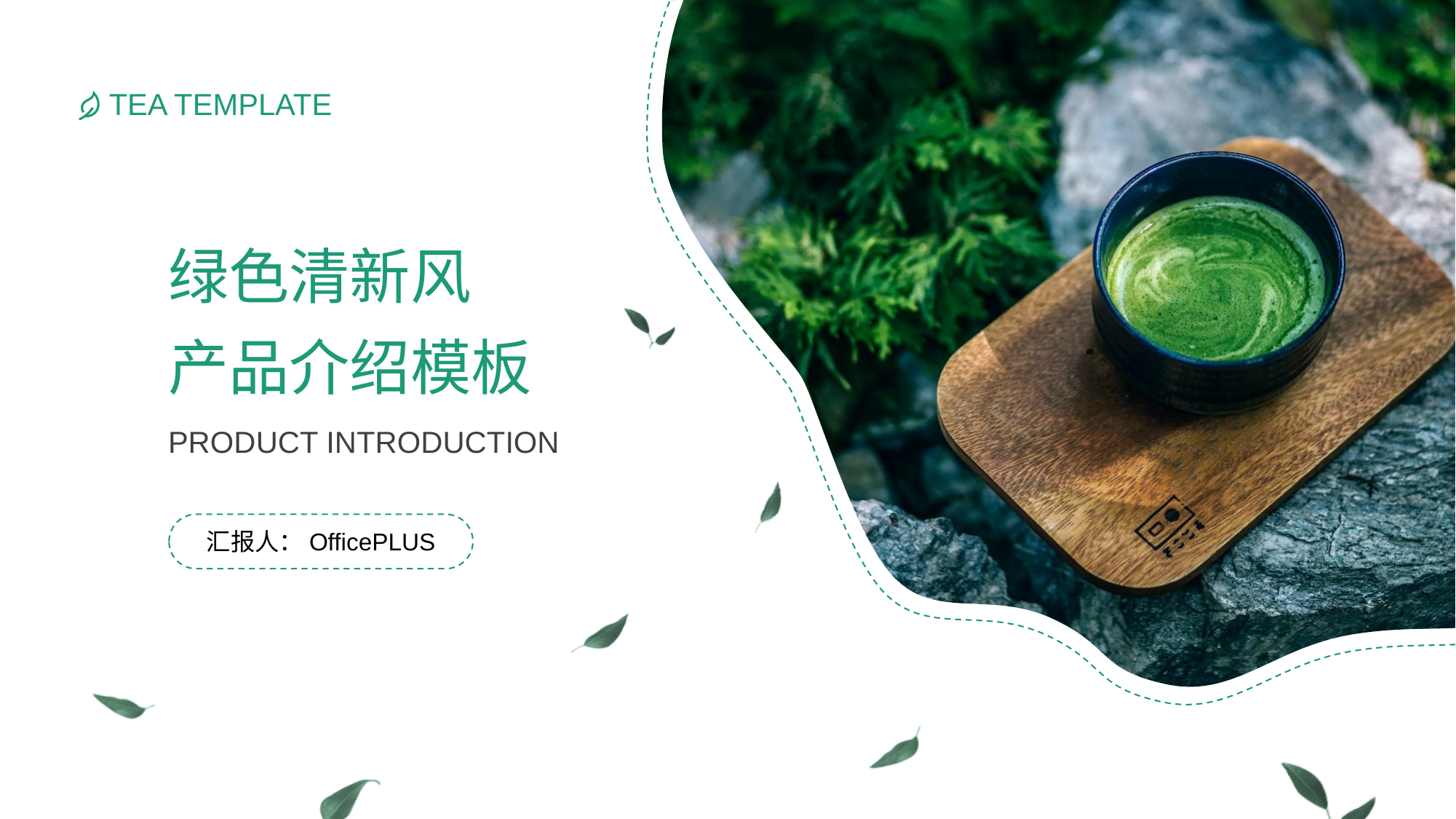

TEA TEMPLATE

绿色清新风
产品介绍模板
PRODUCT INTRODUCTION

汇报人：OfficePLUS